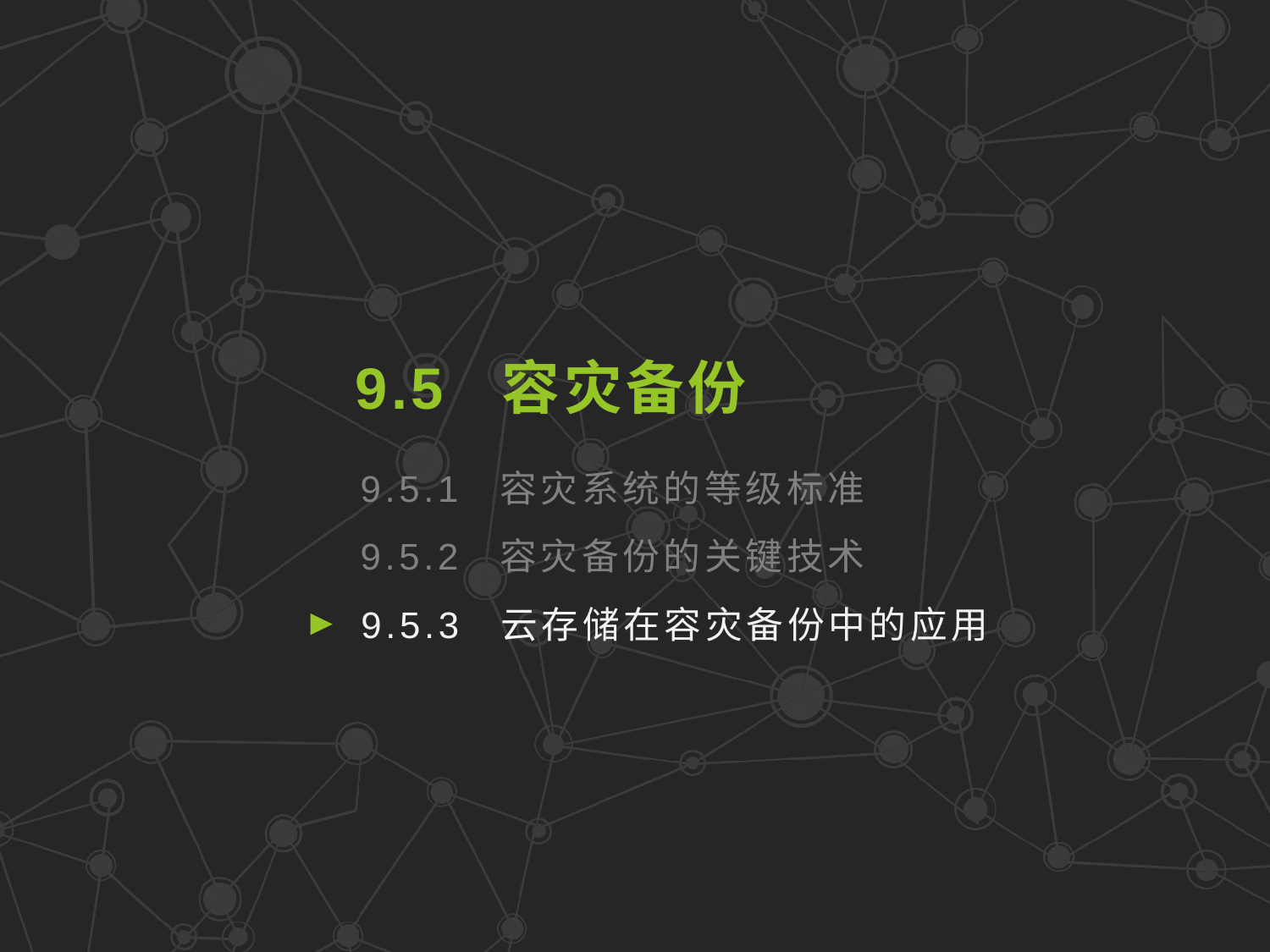

9.5  容灾备份
9.5.1  容灾系统的等级标准
9.5.2  容灾备份的关键技术
9.5.3  云存储在容灾备份中的应用